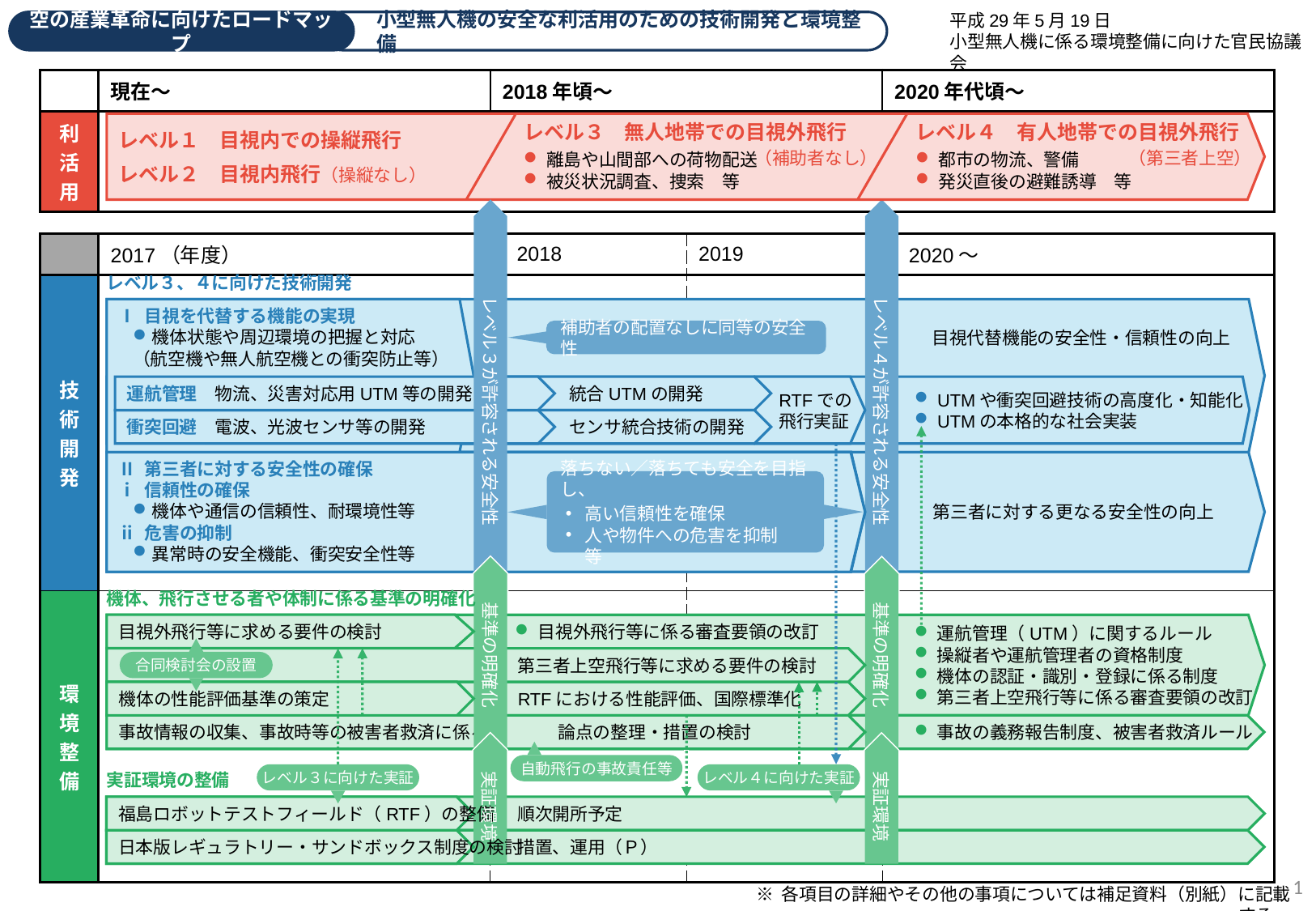

平成29年5月19日
小型無人機に係る環境整備に向けた官民協議会
空の産業革命に向けたロードマップ
小型無人機の安全な利活用のための技術開発と環境整備
|  | 現在～ | 2018年頃～ |  | 2020年代頃～ |  |
| --- | --- | --- | --- | --- | --- |
| 利活用 |  |  |  |  |  |
|  |  |  |  |  |  |
|  | 2017（年度） | 2018 | 2019 | 2020～ |  |
| 技術開発 |  |  |  |  |  |
| 環境整備 |  |  |  |  |  |
レベル１　目視内での操縦飛行
レベル２　目視内飛行（操縦なし）
レベル３　無人地帯での目視外飛行
離島や山間部への荷物配送
被災状況調査、捜索　等
レベル４　有人地帯での目視外飛行
都市の物流、警備
発災直後の避難誘導　等

（補助者なし）
（第三者上空）

レベル３、４に向けた技術開発
レベル３が許容される安全性
レベル４が許容される安全性

Ⅰ 目視を代替する機能の実現
機体状態や周辺環境の把握と対応
（航空機や無人航空機との衝突防止等）
目視代替機能の安全性・信頼性の向上

補助者の配置なしに同等の安全性

統合UTMの開発
運航管理　物流、災害対応用UTM等の開発
RTFでの
飛行実証
UTMや衝突回避技術の高度化・知能化
UTMの本格的な社会実装
衝突回避　電波、光波センサ等の開発
センサ統合技術の開発
目視外飛行も活用した信頼性の実証等
Ⅱ 第三者に対する安全性の確保
ⅰ 信頼性の確保
機体や通信の信頼性、耐環境性等
ⅱ 危害の抑制
異常時の安全機能、衝突安全性等

落ちない／落ちても安全を目指し、
高い信頼性を確保
人や物件への危害を抑制　等

第三者に対する更なる安全性の向上

基準の明確化
基準の明確化
機体、飛行させる者や体制に係る基準の明確化
目視外飛行等に求める要件の検討
運航管理（UTM）に関するルール
操縦者や運航管理者の資格制度
機体の認証・識別・登録に係る制度
第三者上空飛行等に係る審査要領の改訂
目視外飛行等に係る審査要領の改訂

第三者上空飛行等に求める要件の検討
合同検討会の設置

機体の性能評価基準の策定
RTFにおける性能評価、国際標準化
事故の義務報告制度、被害者救済ルール
事故情報の収集、事故時等の被害者救済に係る　　　　論点の整理・措置の検討

実証環境
実証環境
自動飛行の事故責任等
実証環境の整備
レベル３に向けた実証
レベル４に向けた実証

福島ロボットテストフィールド（RTF）の整備
順次開所予定
日本版レギュラトリー・サンドボックス制度の検討
措置、運用（Ｐ）
1
※ 各項目の詳細やその他の事項については補足資料（別紙）に記載する。